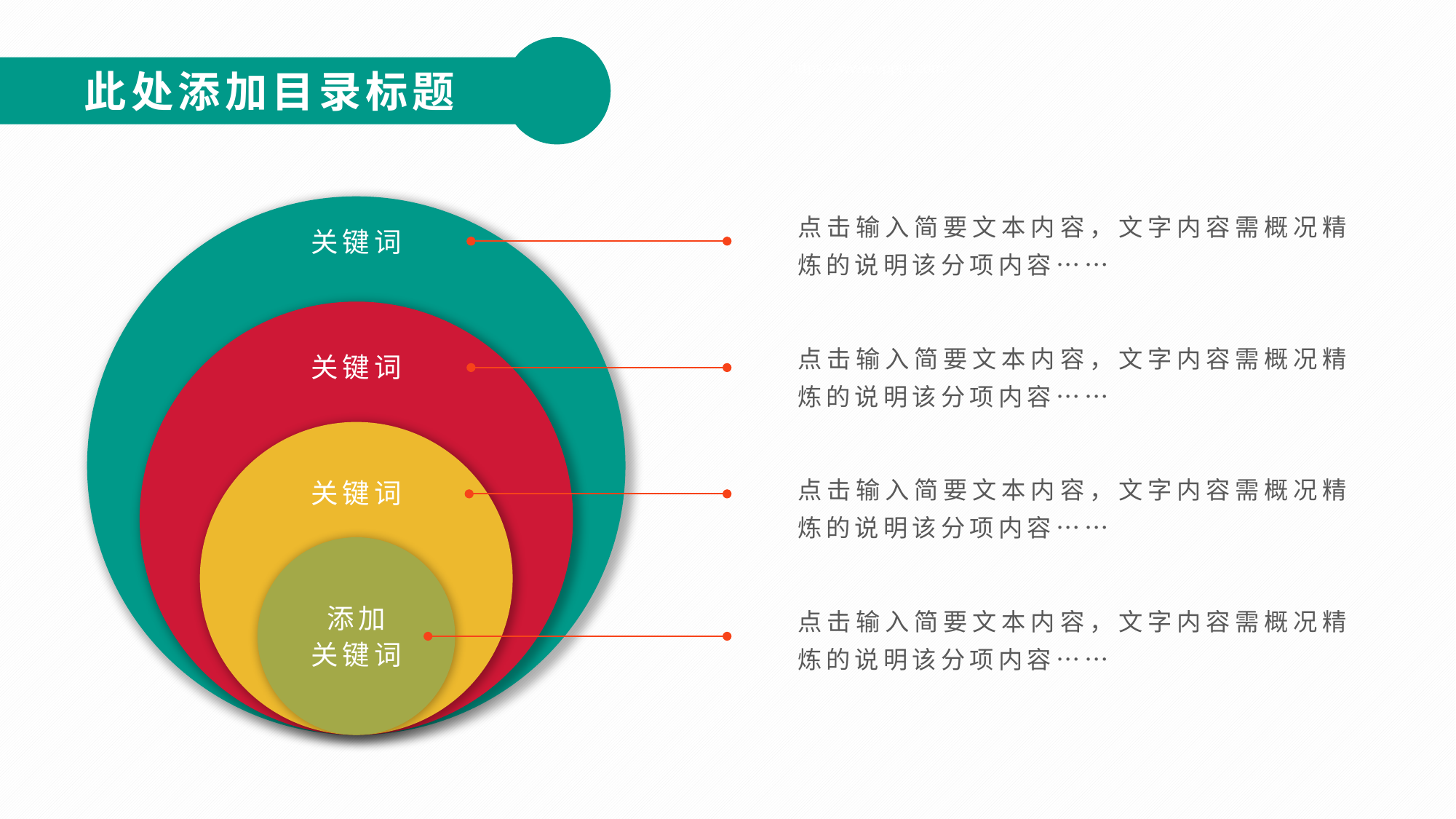

https://www.ypppt.com/
此处添加目录标题

点击输入简要文本内容，文字内容需概况精炼的说明该分项内容……
关键词

点击输入简要文本内容，文字内容需概况精炼的说明该分项内容……
关键词

点击输入简要文本内容，文字内容需概况精炼的说明该分项内容……
关键词

点击输入简要文本内容，文字内容需概况精炼的说明该分项内容……
添加
关键词